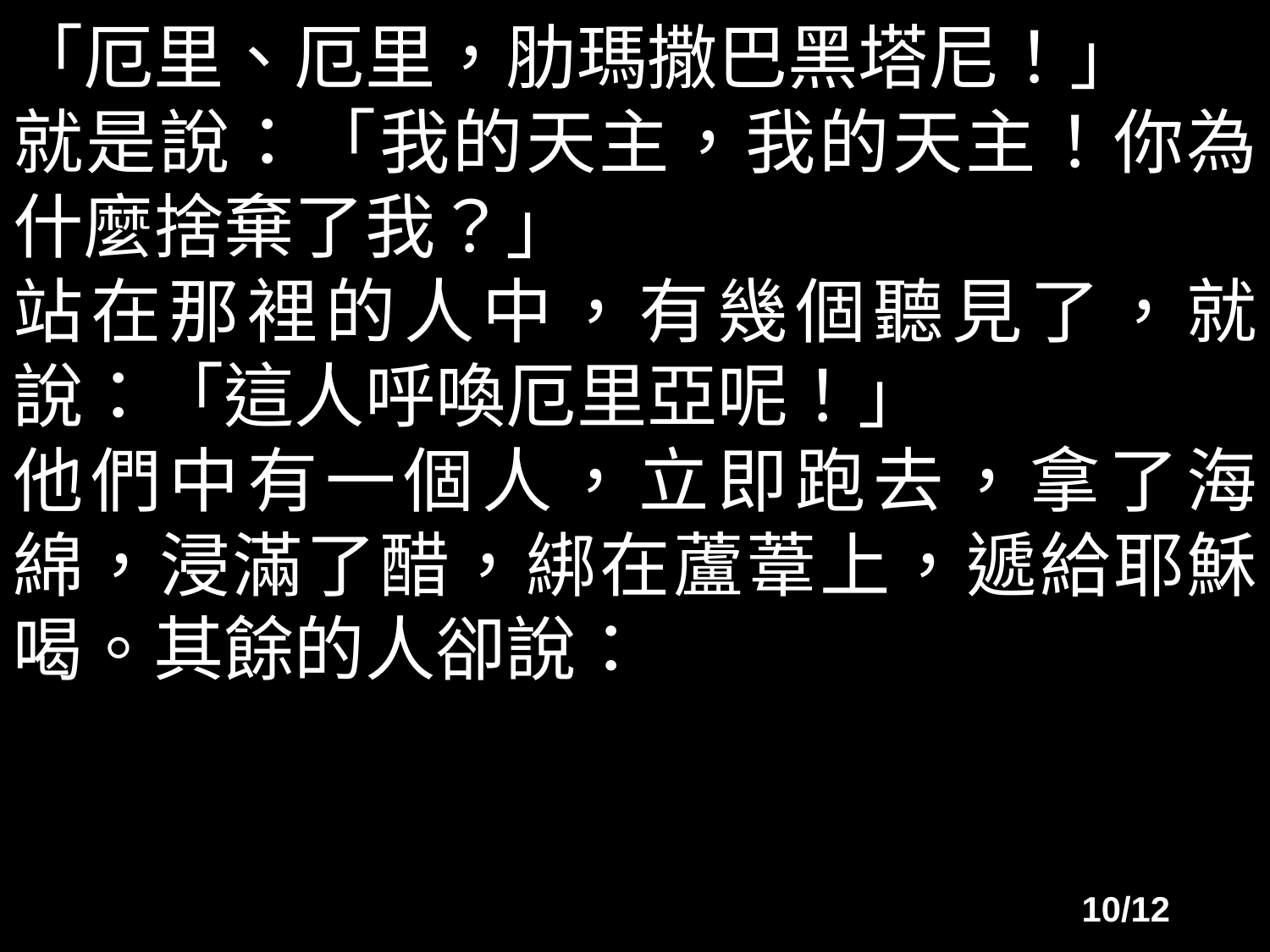

「厄里、厄里，肋瑪撒巴黑塔尼！」
就是說：「我的天主，我的天主！你為什麼捨棄了我？」
站在那裡的人中，有幾個聽見了，就說：「這人呼喚厄里亞呢！」
他們中有一個人，立即跑去，拿了海綿，浸滿了醋，綁在蘆葦上，遞給耶穌喝。其餘的人卻說：

10/12